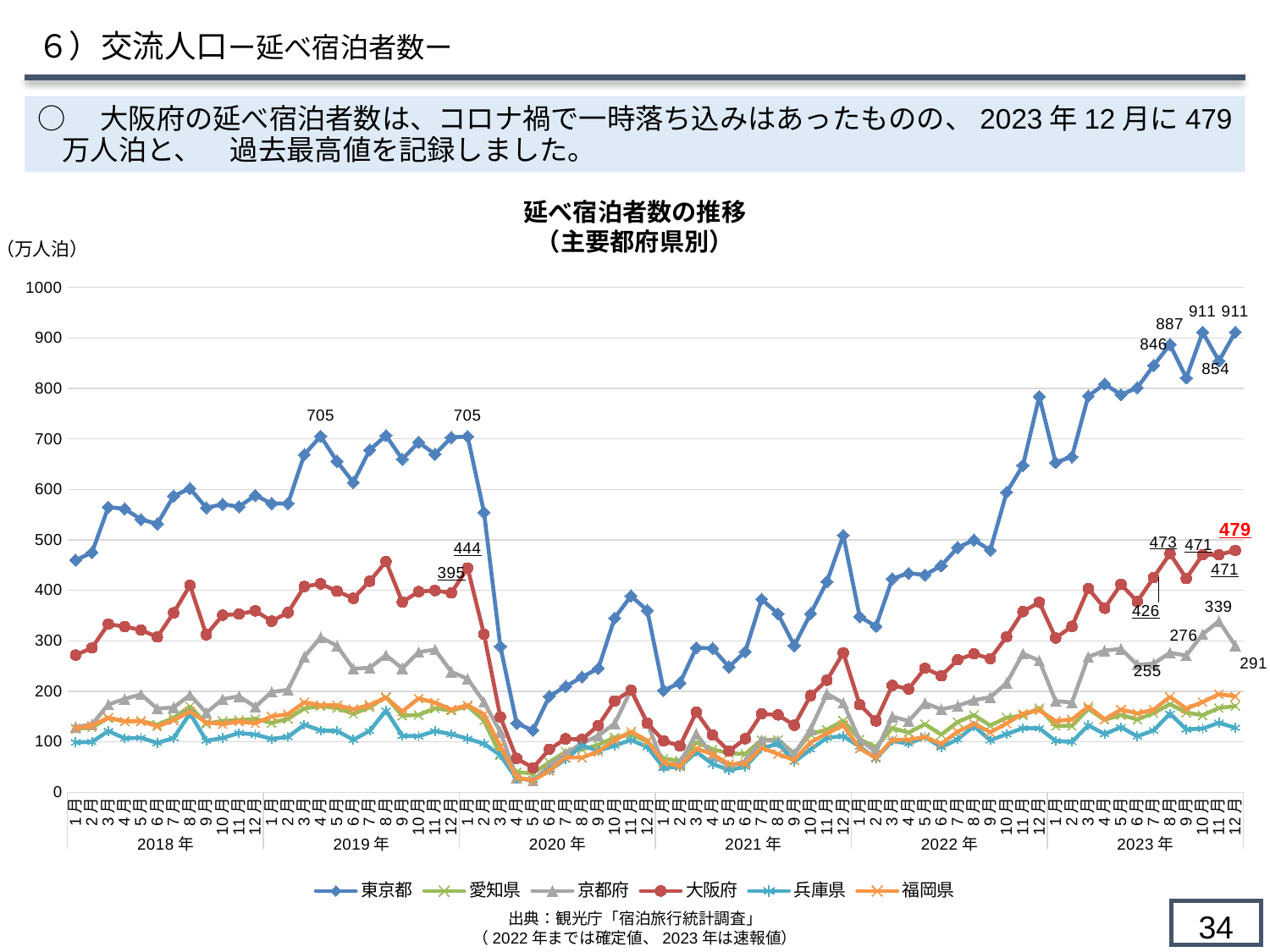

６）交流人口ー延べ宿泊者数ー
○　大阪府の延べ宿泊者数は、コロナ禍で一時落ち込みはあったものの、2023年12月に479万人泊と、　過去最高値を記録しました。
延べ宿泊者数の推移
（主要都府県別）
（万人泊）

### Chart

| Category | 東京都 | 愛知県 | 京都府 | 大阪府 | 兵庫県 | 福岡県 |
|---|---|---|---|---|---|---|
| 1月 | 459.959 | 125.488 | 129.374 | 271.839 | 99.178 | 126.719 |
| 2月 | 475.094 | 128.517 | 134.473 | 286.103 | 99.926 | 132.59 |
| 3月 | 564.839 | 147.293 | 173.929 | 333.148 | 121.345 | 147.749 |
| 4月 | 561.702 | 140.66 | 184.994 | 328.358 | 106.981 | 140.78 |
| 5月 | 540.562 | 141.32 | 193.869 | 321.413 | 108.043 | 141.172 |
| 6月 | 531.847 | 133.79 | 165.793 | 307.758 | 97.777 | 130.608 |
| 7月 | 586.839 | 147.595 | 168.071 | 355.573 | 107.387 | 142.853 |
| 8月 | 601.846 | 170.141 | 192.868 | 409.947 | 156.641 | 159.82 |
| 9月 | 563.566 | 135.935 | 157.549 | 312.28 | 102.335 | 138.747 |
| 10月 | 570.672 | 141.522 | 184.428 | 350.842 | 107.575 | 135.187 |
| 11月 | 565.726 | 142.966 | 190.374 | 353.04 | 117.501 | 140.103 |
| 12月 | 588.255 | 145.758 | 169.351 | 359.498 | 114.511 | 136.828 |
| 1月 | 572.013 | 137.506 | 198.796 | 339.046 | 105.754 | 150.409 |
| 2月 | 572.249 | 145.793 | 203.02 | 356.045 | 109.921 | 154.82 |
| 3月 | 669.074 | 166.315 | 268.429 | 407.764 | 133.924 | 178.256 |
| 4月 | 705.333 | 170.564 | 307.053 | 412.98 | 122.425 | 172.537 |
| 5月 | 655.557 | 167.155 | 290.103 | 398.506 | 121.817 | 172.536 |
| 6月 | 613.779 | 155.444 | 244.991 | 384.186 | 104.137 | 164.708 |
| 7月 | 677.911 | 168.486 | 246.437 | 418.161 | 121.677 | 173.019 |
| 8月 | 706.69 | 189.051 | 271.482 | 457.002 | 162.142 | 187.627 |
| 9月 | 659.68 | 151.966 | 245.528 | 376.884 | 112.028 | 160.227 |
| 10月 | 693.291 | 153.225 | 277.707 | 397.535 | 111.257 | 186.06 |
| 11月 | 669.701 | 166.458 | 282.628 | 399.717 | 121.367 | 177.783 |
| 12月 | 702.894 | 161.812 | 238.782 | 394.926 | 115.269 | 164.055 |
| 1月 | 704.868 | 170.598 | 224.867 | 444.335 | 106.212 | 172.597 |
| 2月 | 554.712 | 142.029 | 178.812 | 313.105 | 96.494 | 154.548 |
| 3月 | 289.079 | 73.689 | 119.498 | 149.392 | 73.411 | 91.384 |
| 4月 | 136.524 | 40.248 | 29.418 | 67.215 | 26.624 | 29.178 |
| 5月 | 122.88 | 37.321 | 22.964 | 48.429 | 25.121 | 23.498 |
| 6月 | 190.28 | 59.843 | 51.728 | 85.485 | 43.528 | 42.728 |
| 7月 | 209.735 | 80.274 | 76.659 | 105.948 | 65.485 | 69.335 |
| 8月 | 228.321 | 85.182 | 97.245 | 104.804 | 92.58 | 68.885 |
| 9月 | 245.469 | 93.915 | 112.452 | 132.468 | 82.357 | 80.896 |
| 10月 | 345.12 | 108.759 | 136.137 | 180.946 | 92.48 | 103.38 |
| 11月 | 388.886 | 114.245 | 202.537 | 202.258 | 103.639 | 120.264 |
| 12月 | 360.448 | 100.697 | 137.516 | 137.316 | 89.698 | 102.575 |
| 1月 | 202.055 | 66.889 | 53.178 | 101.908 | 49.109 | 58.879 |
| 2月 | 216.611 | 62.513 | 59.055 | 92.181 | 50.177 | 51.614 |
| 3月 | 286.364 | 99.109 | 116.051 | 158.687 | 80.289 | 86.804 |
| 4月 | 285.111 | 85.409 | 72.202 | 113.527 | 56.168 | 75.698 |
| 5月 | 248.526 | 77.489 | 52.247 | 81.685 | 44.488 | 56.157 |
| 6月 | 278.589 | 75.962 | 61.315 | 106.255 | 50.658 | 56.141 |
| 7月 | 382.518 | 104.037 | 103.72 | 155.366 | 86.079 | 88.453 |
| 8月 | 353.515 | 103.911 | 101.307 | 153.456 | 97.059 | 76.087 |
| 9月 | 290.681 | 77.189 | 75.68 | 132.826 | 60.468 | 63.847 |
| 10月 | 353.815 | 115.619 | 124.698 | 191.556 | 85.005 | 98.962 |
| 11月 | 417.19 | 124.131 | 195.314 | 222.174 | 108.076 | 116.778 |
| 12月 | 508.956 | 141.989 | 177.197 | 276.253 | 111.339 | 132.633 |
| 1月 | 347.99 | 104.884 | 103.319 | 173.678 | 90.491 | 87.119 |
| 2月 | 328.837 | 89.581 | 80.931 | 141.473 | 66.99 | 68.094 |
| 3月 | 423.228 | 127.316 | 150.043 | 211.817 | 101.543 | 104.16 |
| 4月 | 433.878 | 118.327 | 141.332 | 204.691 | 96.513 | 104.278 |
| 5月 | 430.764 | 135.018 | 176.645 | 245.805 | 109.489 | 109.783 |
| 6月 | 448.95 | 114.327 | 164.43 | 230.69 | 89.43 | 96.024 |
| 7月 | 484.86 | 139.229 | 171.237 | 262.509 | 105.055 | 120.297 |
| 8月 | 499.811 | 153.157 | 182.587 | 274.299 | 131.117 | 135.686 |
| 9月 | 479.631 | 132.402 | 188.326 | 264.894 | 103.168 | 119.06 |
| 10月 | 594.325 | 147.993 | 216.452 | 308.171 | 115.303 | 136.489 |
| 11月 | 647.53 | 152.138 | 274.762 | 357.888 | 127.232 | 155.877 |
| 12月 | 783.893 | 166.784 | 260.98 | 376.334 | 127.042 | 162.491 |
| 1月 | 653.323 | 131.667 | 180.796 | 305.736 | 101.639 | 141.172 |
| 2月 | 664.622 | 131.69 | 177.995 | 328.639 | 99.986 | 144.434 |
| 3月 | 784.92 | 165.216 | 268.1 | 403.54 | 132.677 | 169.805 |
| 4月 | 808.862 | 143.519 | 280.693 | 364.61 | 115.506 | 144.765 |
| 5月 | 787.461 | 153.209 | 284.12 | 411.988 | 128.95 | 163.917 |
| 6月 | 801.528 | 144.361 | 252.589 | 377.836 | 111.025 | 156.354 |
| 7月 | 845.521 | 157.135 | 254.827 | 425.617 | 122.644 | 163.608 |
| 8月 | 886.942 | 174.732 | 276.421 | 472.775 | 155.865 | 189.187 |
| 9月 | 820.822 | 157.968 | 271.049 | 423.576 | 124.725 | 165.844 |
| 10月 | 911.233 | 152.888 | 313.218 | 470.845 | 126.289 | 178.954 |
| 11月 | 854.262 | 167.076 | 338.981 | 470.653 | 137.687 | 194.522 |
| 12月 | 911.365 | 170.833 | 290.508 | 479.241 | 127.811 | 190.274 |
34
出典：観光庁「宿泊旅行統計調査」
（2022年までは確定値、2023年は速報値）